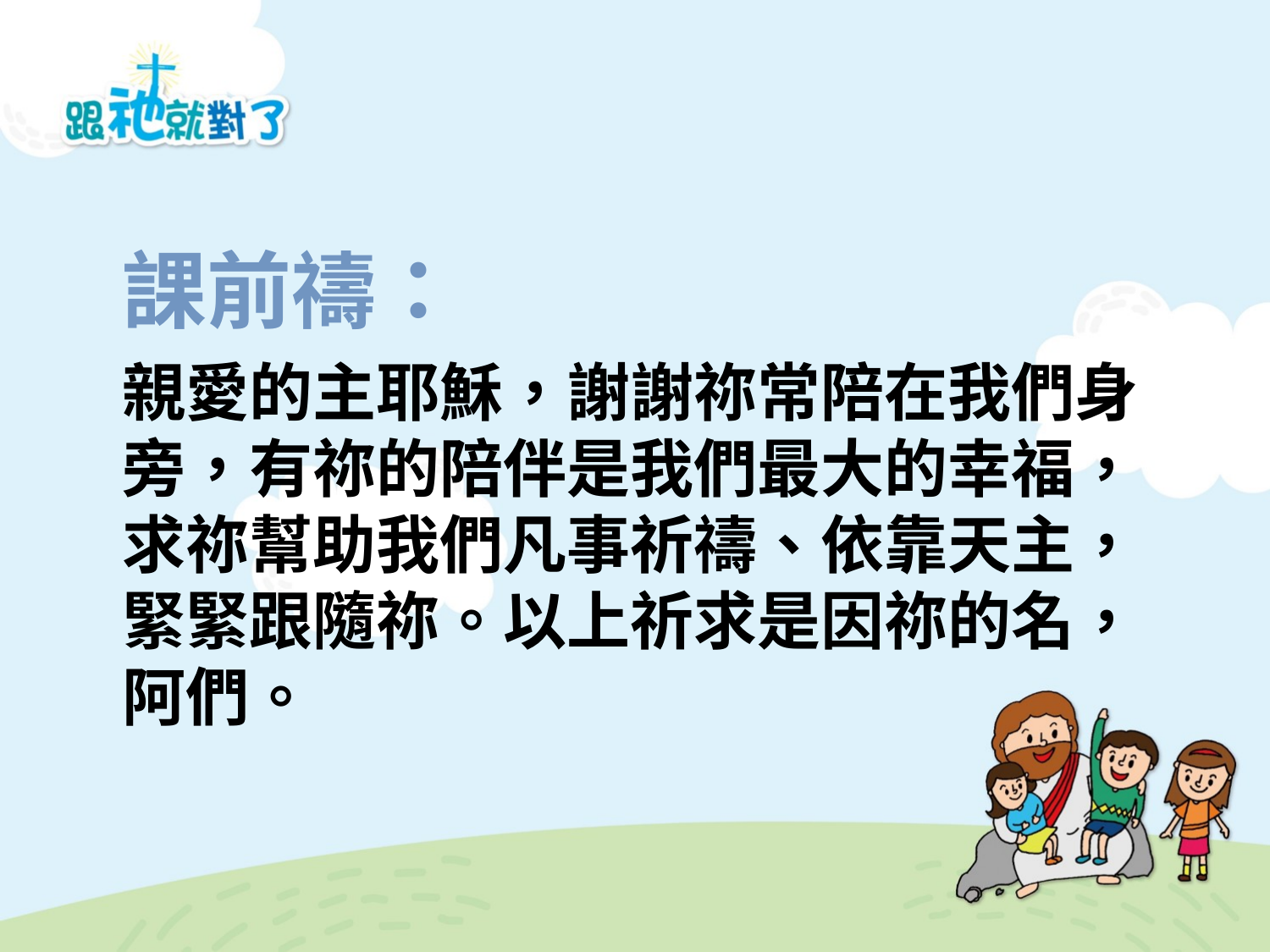

課前禱：
親愛的主耶穌，謝謝祢常陪在我們身旁，有祢的陪伴是我們最大的幸福，求祢幫助我們凡事祈禱、依靠天主，緊緊跟隨祢。以上祈求是因祢的名，阿們。